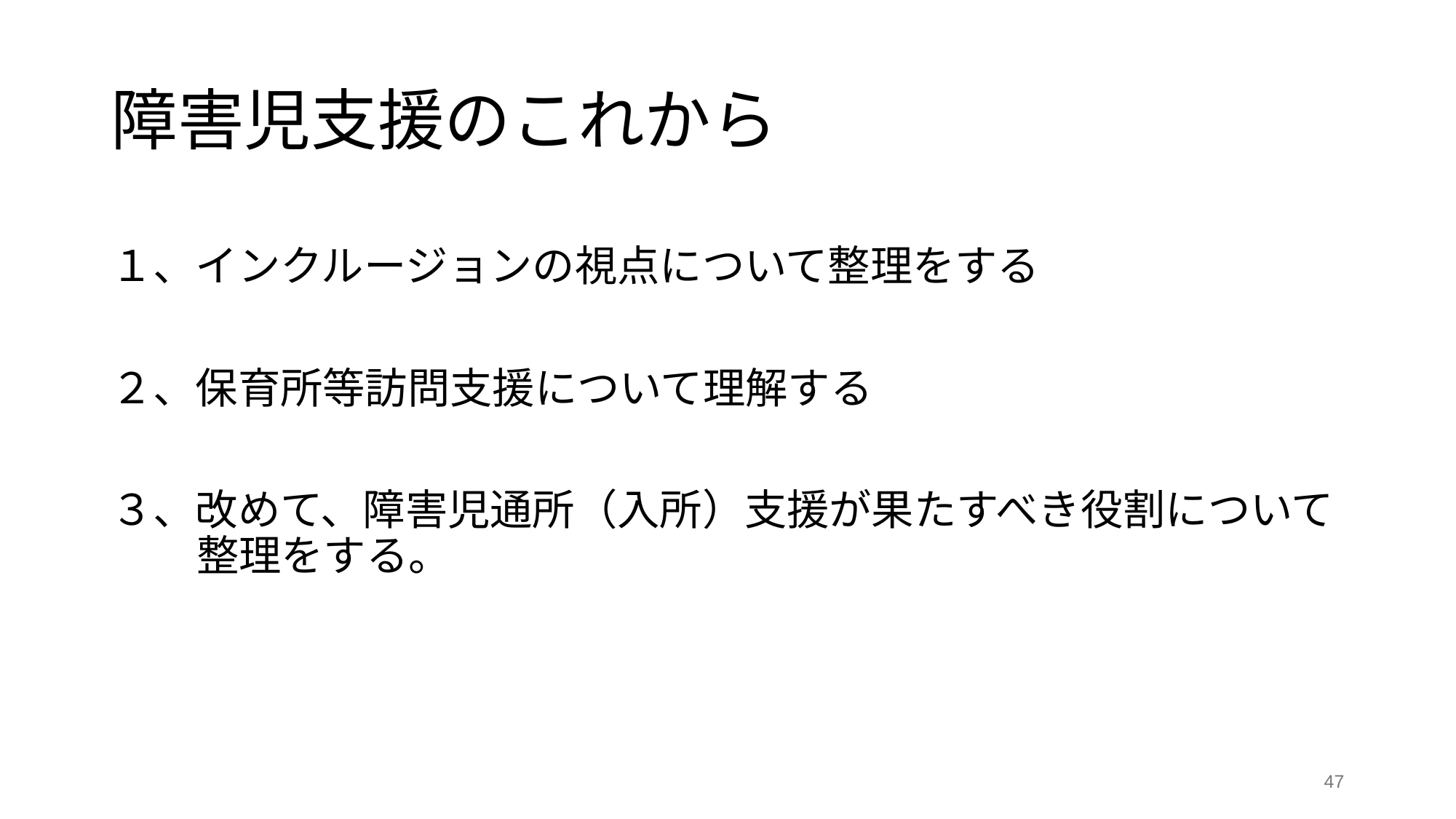

# 障害児支援のこれから
１、インクルージョンの視点について整理をする

２、保育所等訪問支援について理解する

３、改めて、障害児通所（入所）支援が果たすべき役割について整理をする。
47